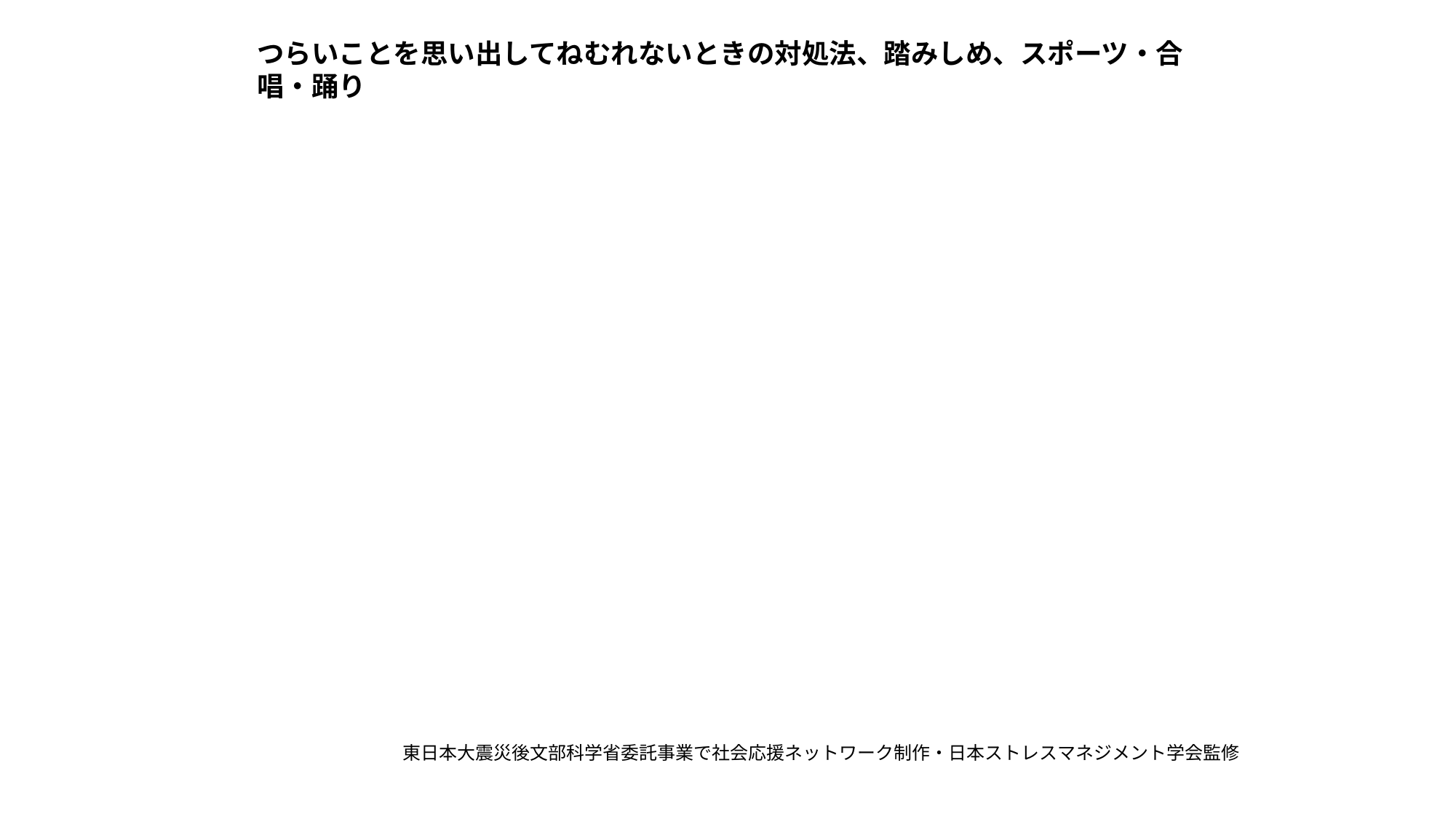

つらいことを思い出してねむれないときの対処法、踏みしめ、スポーツ・合唱・踊り
東日本大震災後文部科学省委託事業で社会応援ネットワーク制作・日本ストレスマネジメント学会監修